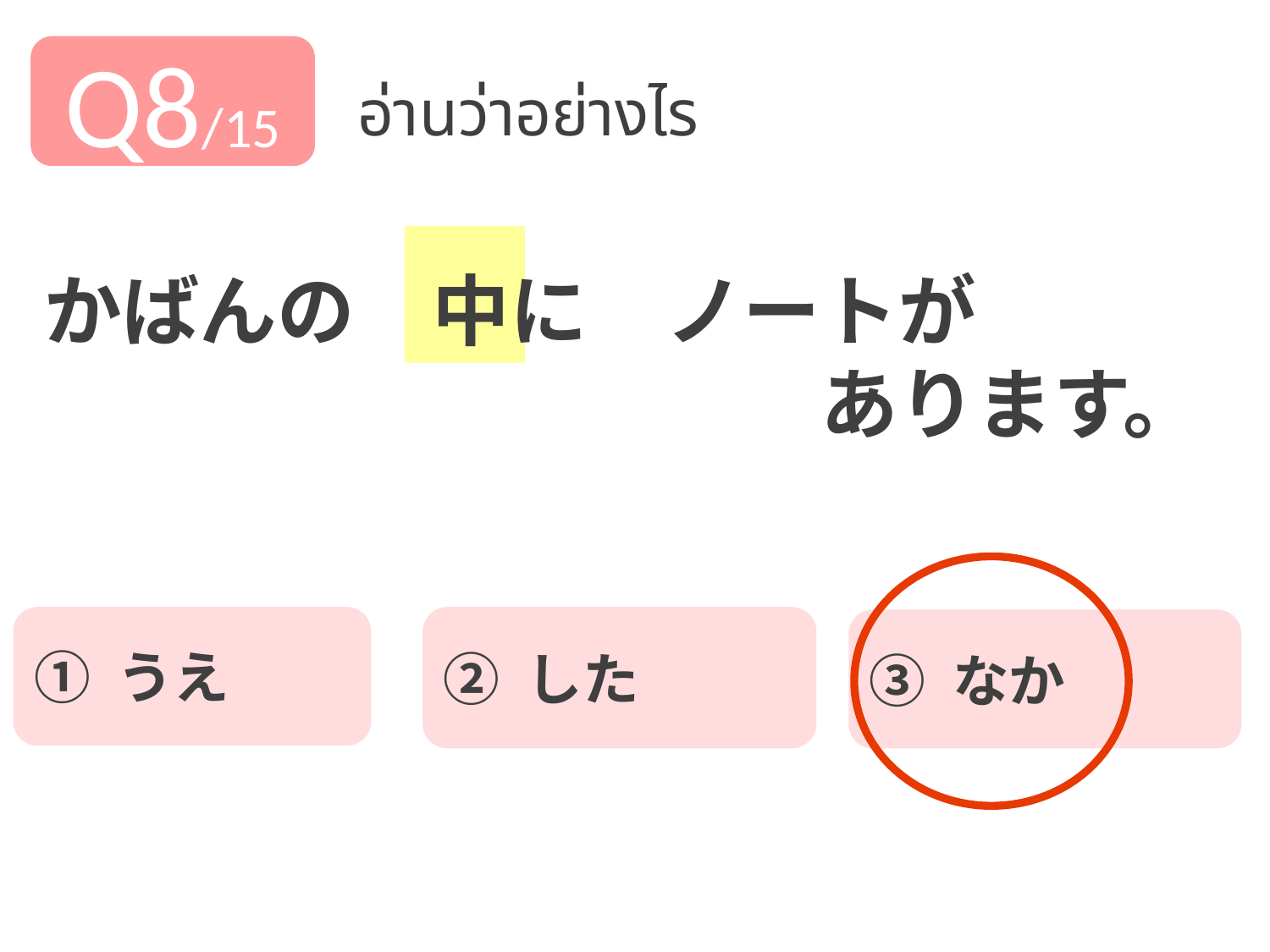

Q8/15
อ่านว่าอย่างไร

かばんの　中に　ノートが
　　　　　　　　　　あります。

① うえ
② した
③ なか